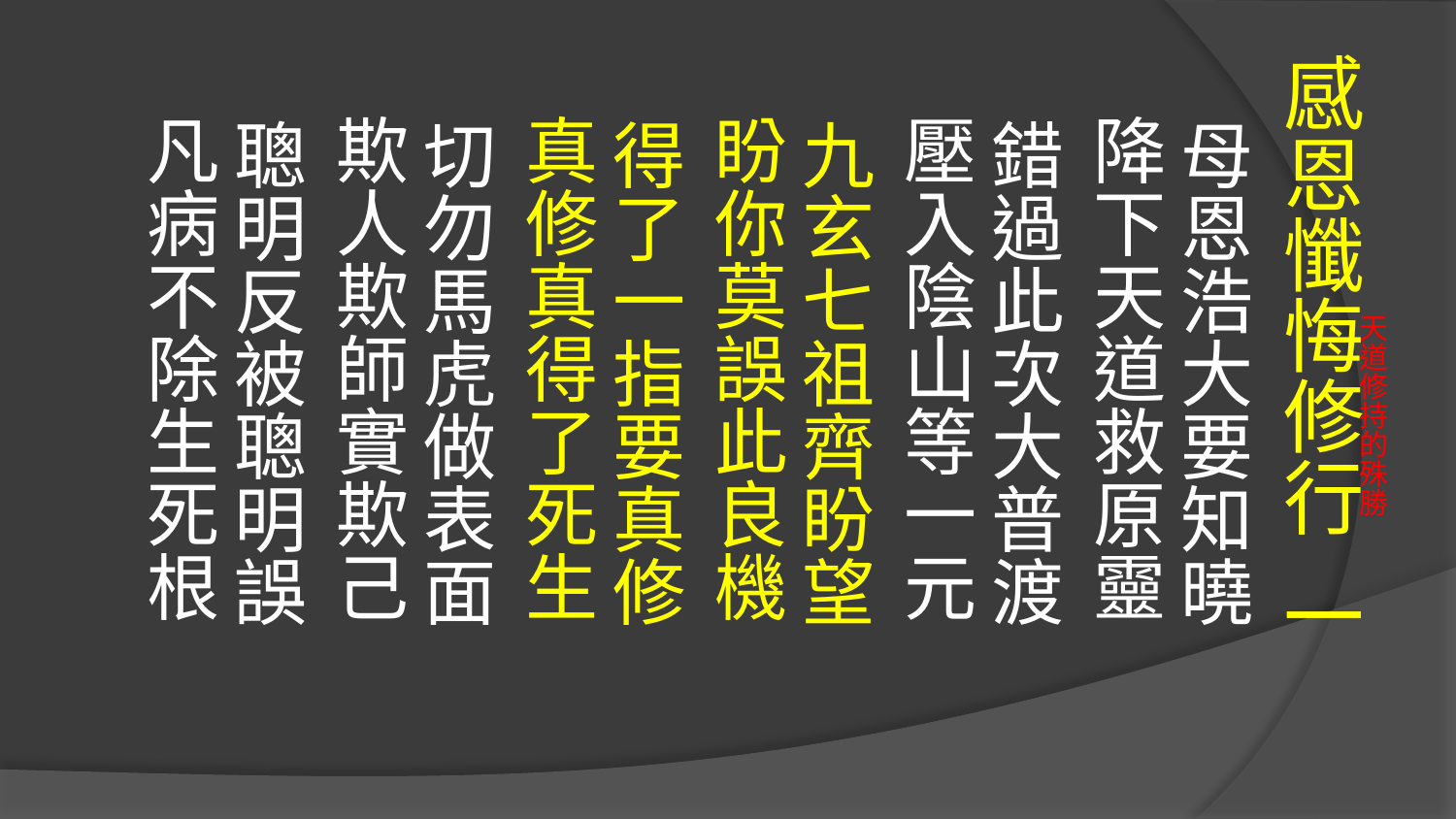

感恩懺悔修行  一
   母恩浩大要知曉　     降下天道救原靈
   錯過此次大普渡　 壓入陰山等一元
   九玄七祖齊盼望　 盼你莫誤此良機
   得了一指要真修　 真修真得了死生
   切勿馬虎做表面　 欺人欺師實欺己
   聰明反被聰明誤　 凡病不除生死根

# 天道修持的殊勝